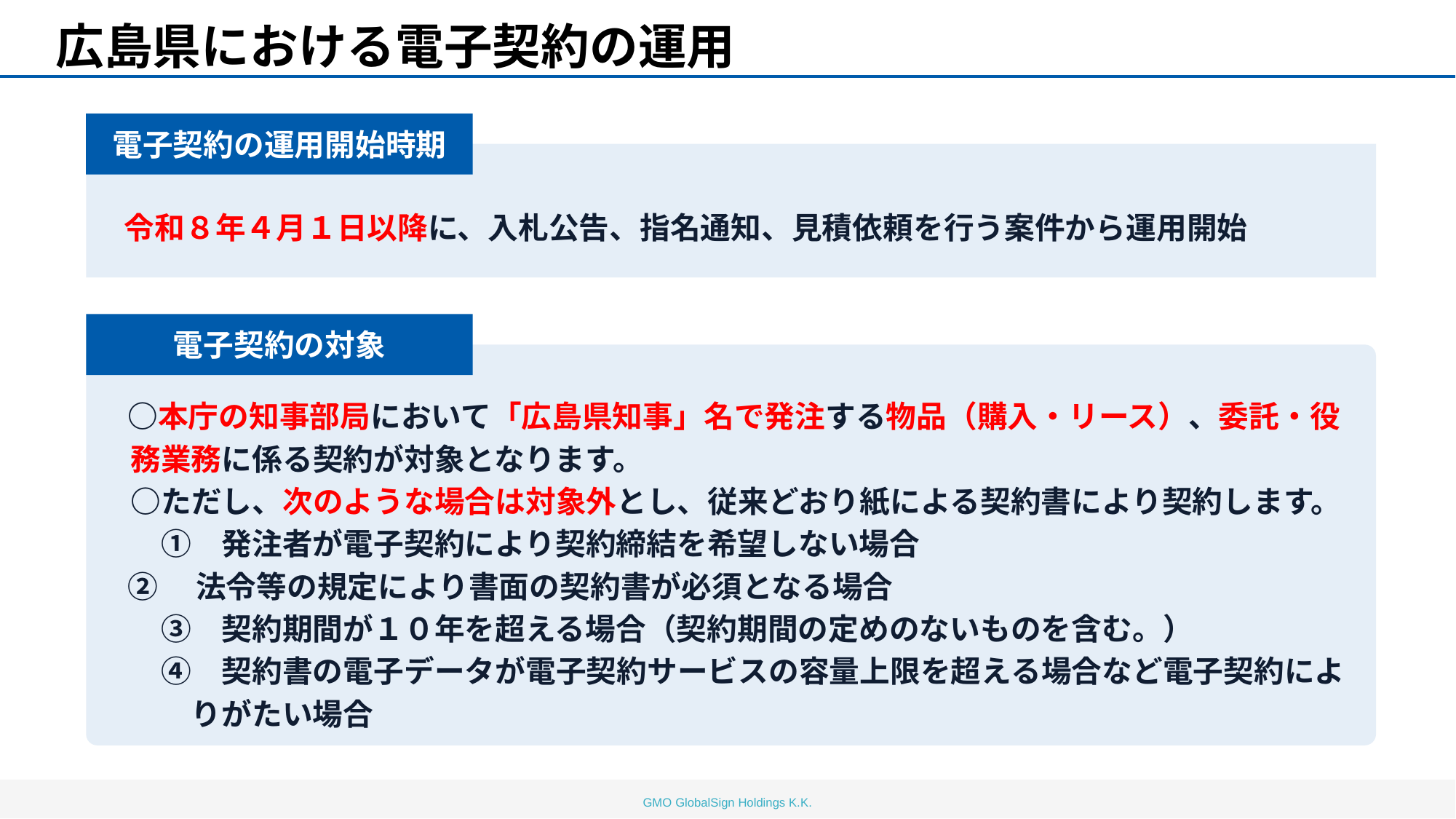

広島県における電子契約の運用

電子契約の運用開始時期

　令和８年４月１日以降に、入札公告、指名通知、見積依頼を行う案件から運用開始
電子契約の対象

　○本庁の知事部局において「広島県知事」名で発注する物品（購入・リース）、委託・役
　務業務に係る契約が対象となります。
　○ただし、次のような場合は対象外とし、従来どおり紙による契約書により契約します。
　　①　発注者が電子契約により契約締結を希望しない場合
    ②　法令等の規定により書面の契約書が必須となる場合
　　③　契約期間が１０年を超える場合（契約期間の定めのないものを含む。）
　　④　契約書の電子データが電子契約サービスの容量上限を超える場合など電子契約によ
　　　りがたい場合